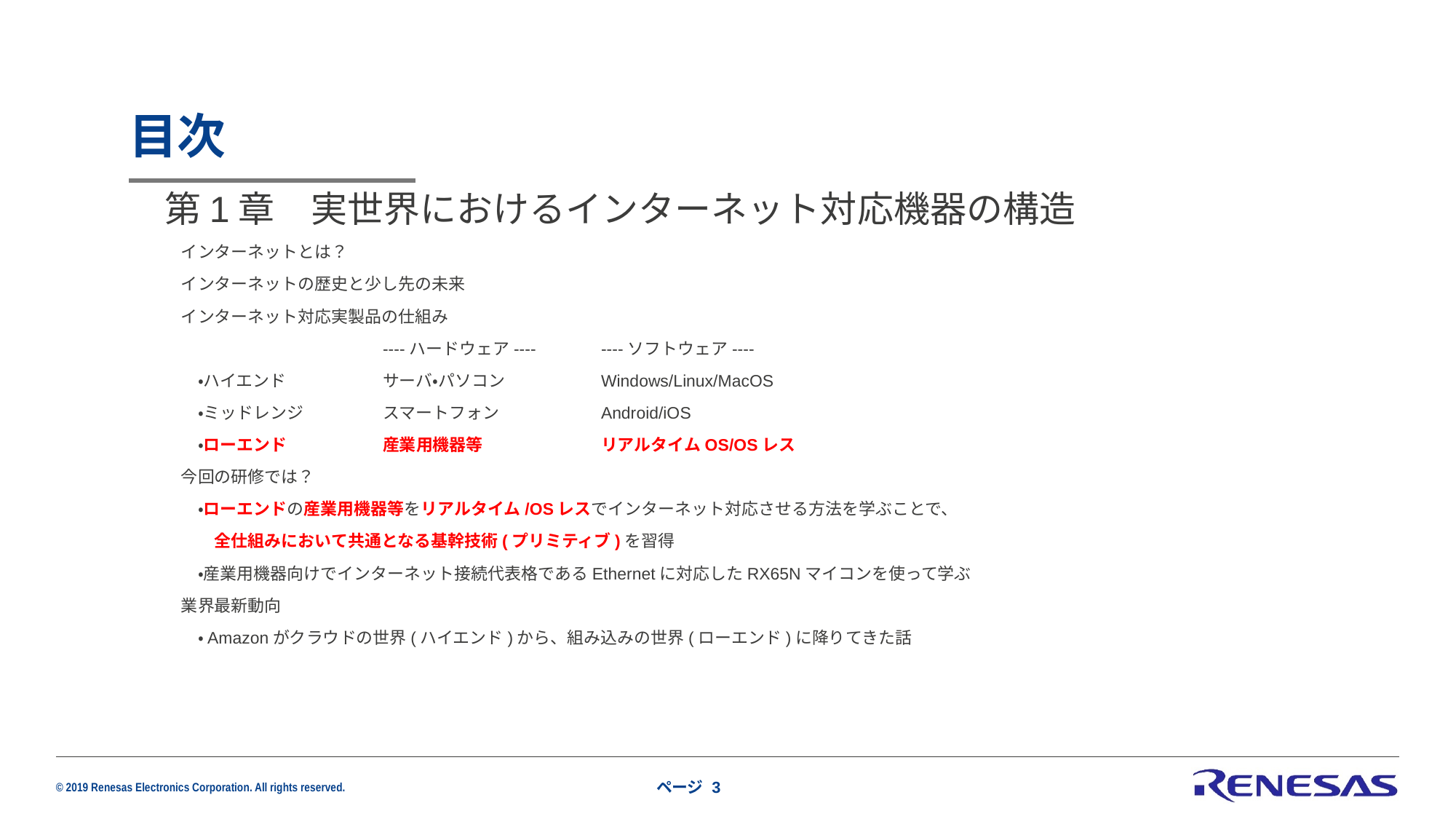

# 目次
第1章　実世界におけるインターネット対応機器の構造
　インターネットとは？
　インターネットの歴史と少し先の未来
　インターネット対応実製品の仕組み
　　		----ハードウェア----	----ソフトウェア----
　　・ハイエンド	サーバ・パソコン	Windows/Linux/MacOS
　　・ミッドレンジ	スマートフォン	Android/iOS
　　・ローエンド	産業用機器等		リアルタイムOS/OSレス
　今回の研修では？
　　・ローエンドの産業用機器等をリアルタイム/OSレスでインターネット対応させる方法を学ぶことで、
　　　全仕組みにおいて共通となる基幹技術(プリミティブ)を習得
　　・産業用機器向けでインターネット接続代表格であるEthernetに対応したRX65Nマイコンを使って学ぶ
　業界最新動向
　　・Amazonがクラウドの世界(ハイエンド)から、組み込みの世界(ローエンド)に降りてきた話
ページ 3